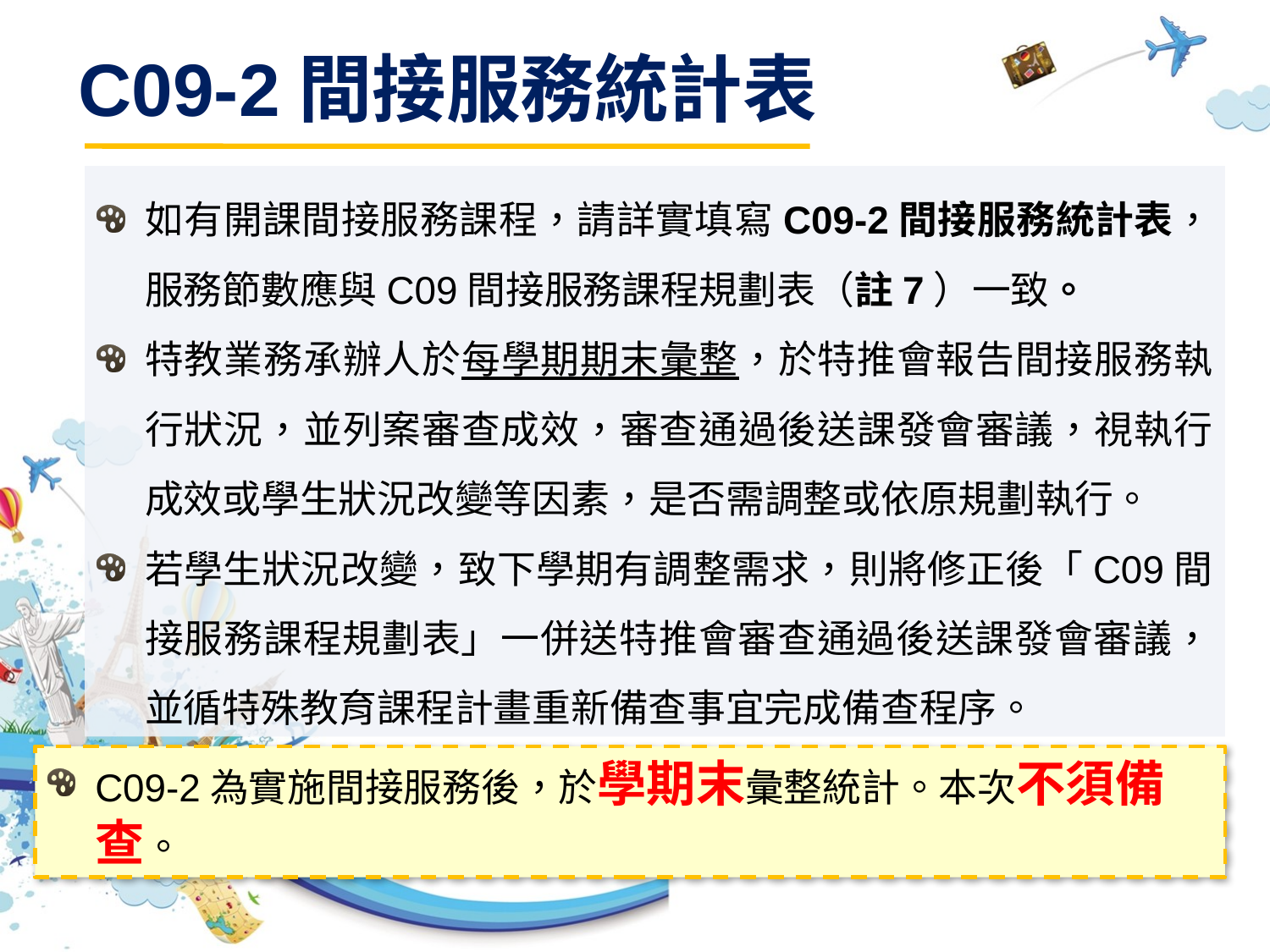

C09-2間接服務統計表
如有開課間接服務課程，請詳實填寫C09-2間接服務統計表，服務節數應與C09間接服務課程規劃表（註7）一致。
特教業務承辦人於每學期期末彙整，於特推會報告間接服務執行狀況，並列案審查成效，審查通過後送課發會審議，視執行成效或學生狀況改變等因素，是否需調整或依原規劃執行。
若學生狀況改變，致下學期有調整需求，則將修正後「C09間接服務課程規劃表」一併送特推會審查通過後送課發會審議，並循特殊教育課程計畫重新備查事宜完成備查程序。
C09-2為實施間接服務後，於學期末彙整統計。本次不須備查。